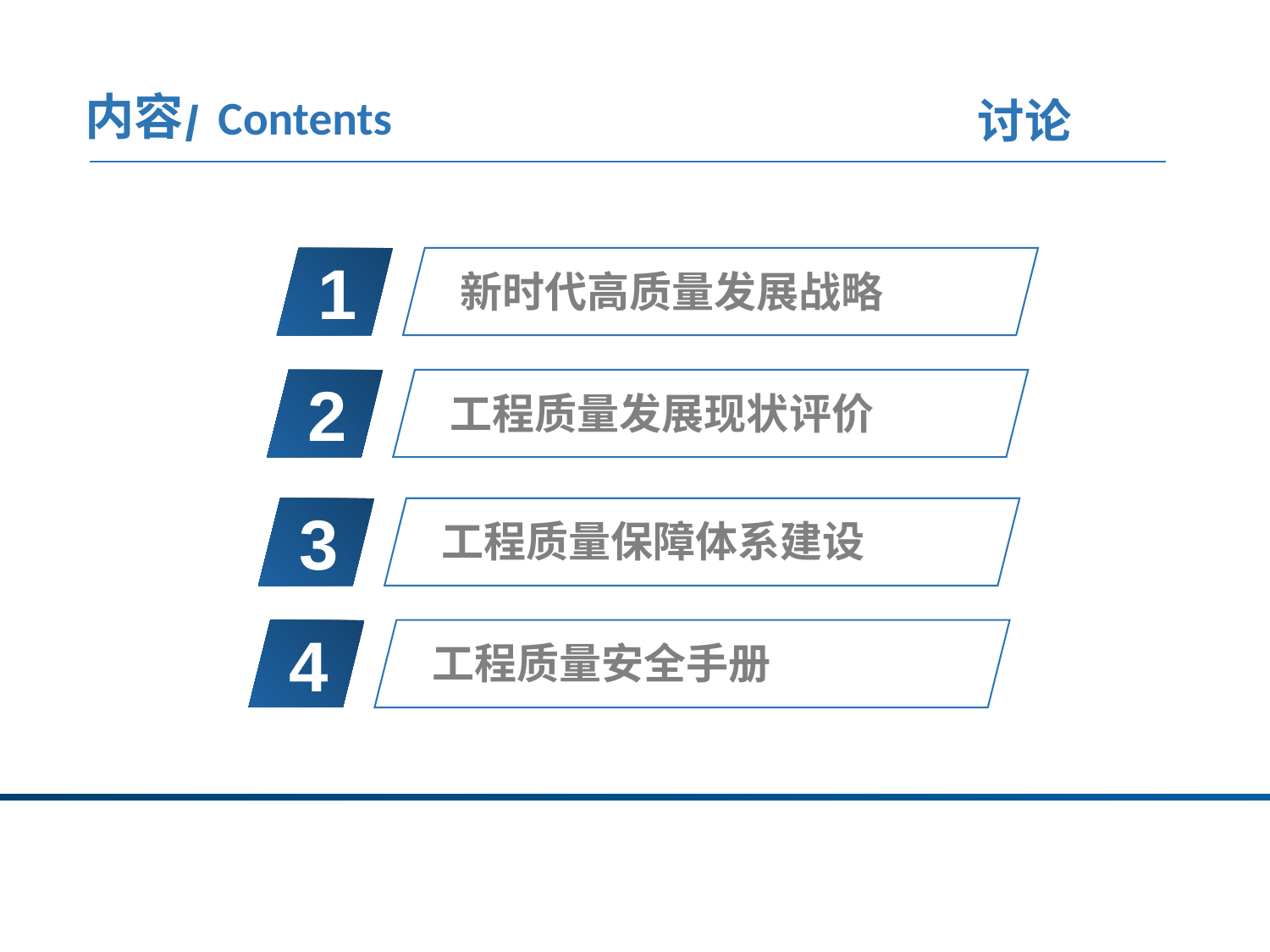

内容  Contents
/
讨论
1

新时代高质量发展战略
2

工程质量发展现状评价
3

工程质量保障体系建设

4

工程质量安全手册